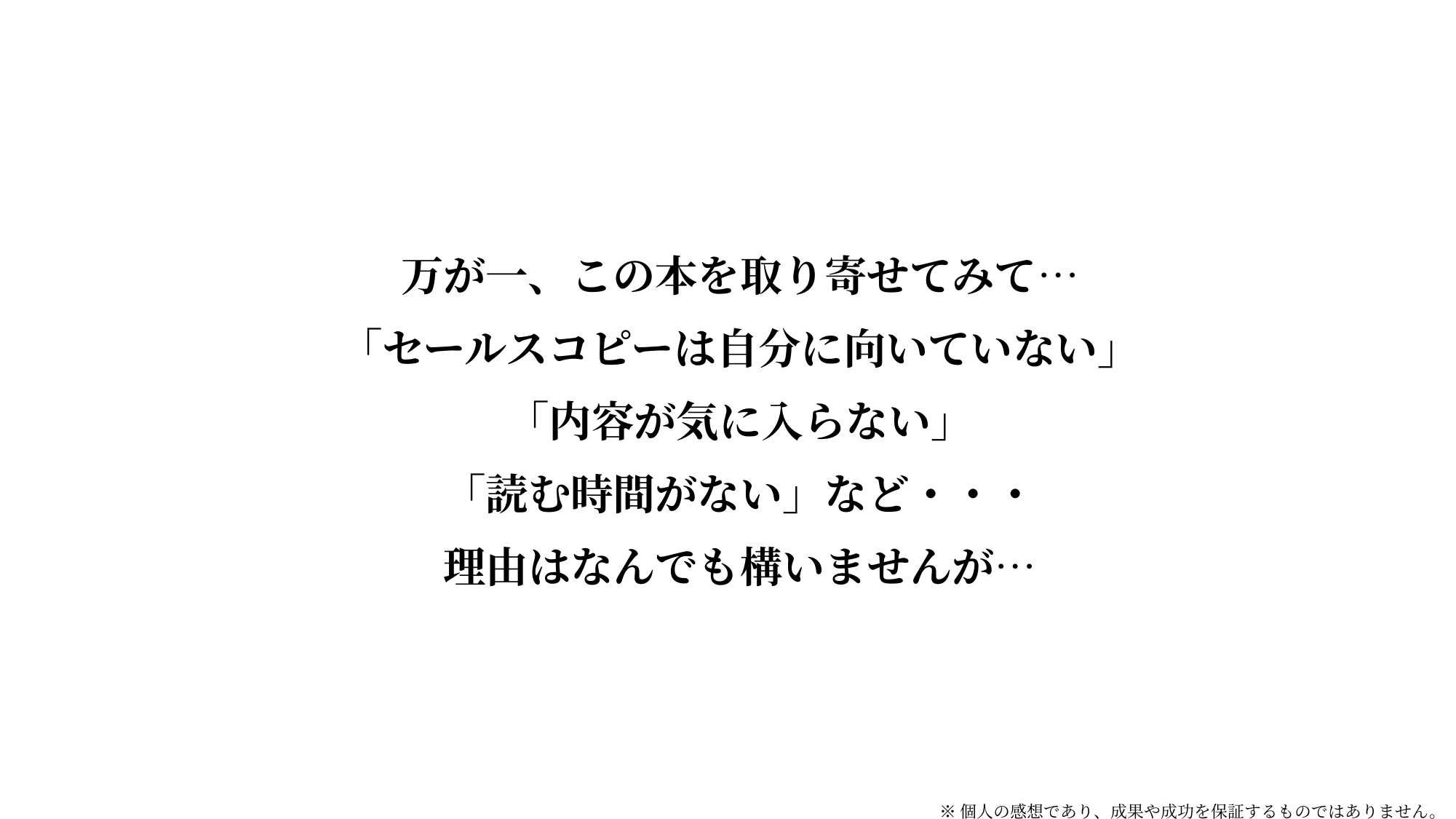

万が一、この本を取り寄せてみて…
「セールスコピーは自分に向いていない」
「内容が気に入らない」
「読む時間がない」など・・・
理由はなんでも構いませんが…
※個人の感想であり、成果や成功を保証するものではありません。